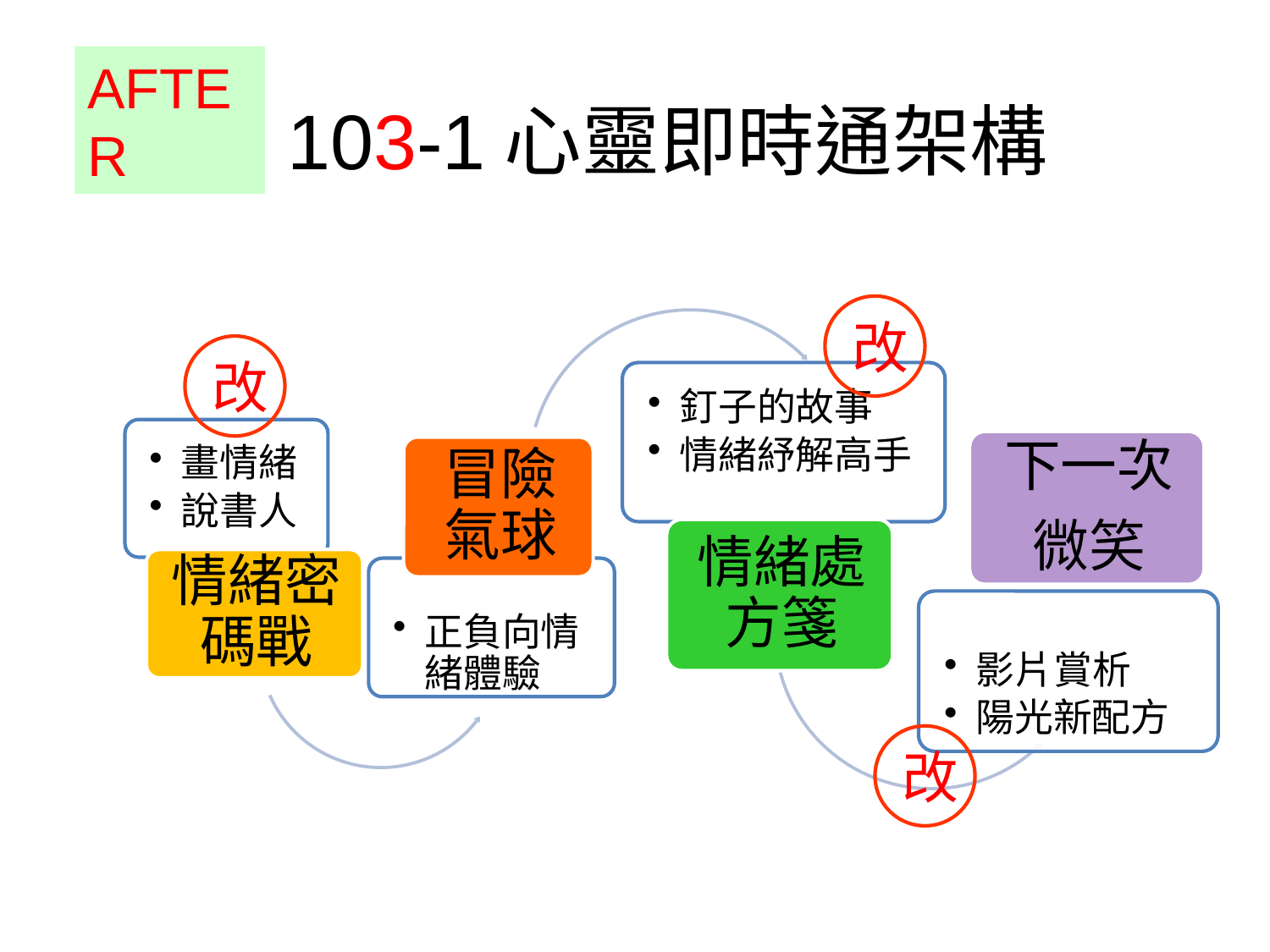

AFTER
103-1心靈即時通架構
畫情緒
說書人
情緒密碼戰
正負向情緒體驗
冒險氣球
釘子的故事
情緒紓解高手
情緒處方箋
影片賞析
陽光新配方
下一次
微笑
改
改
改